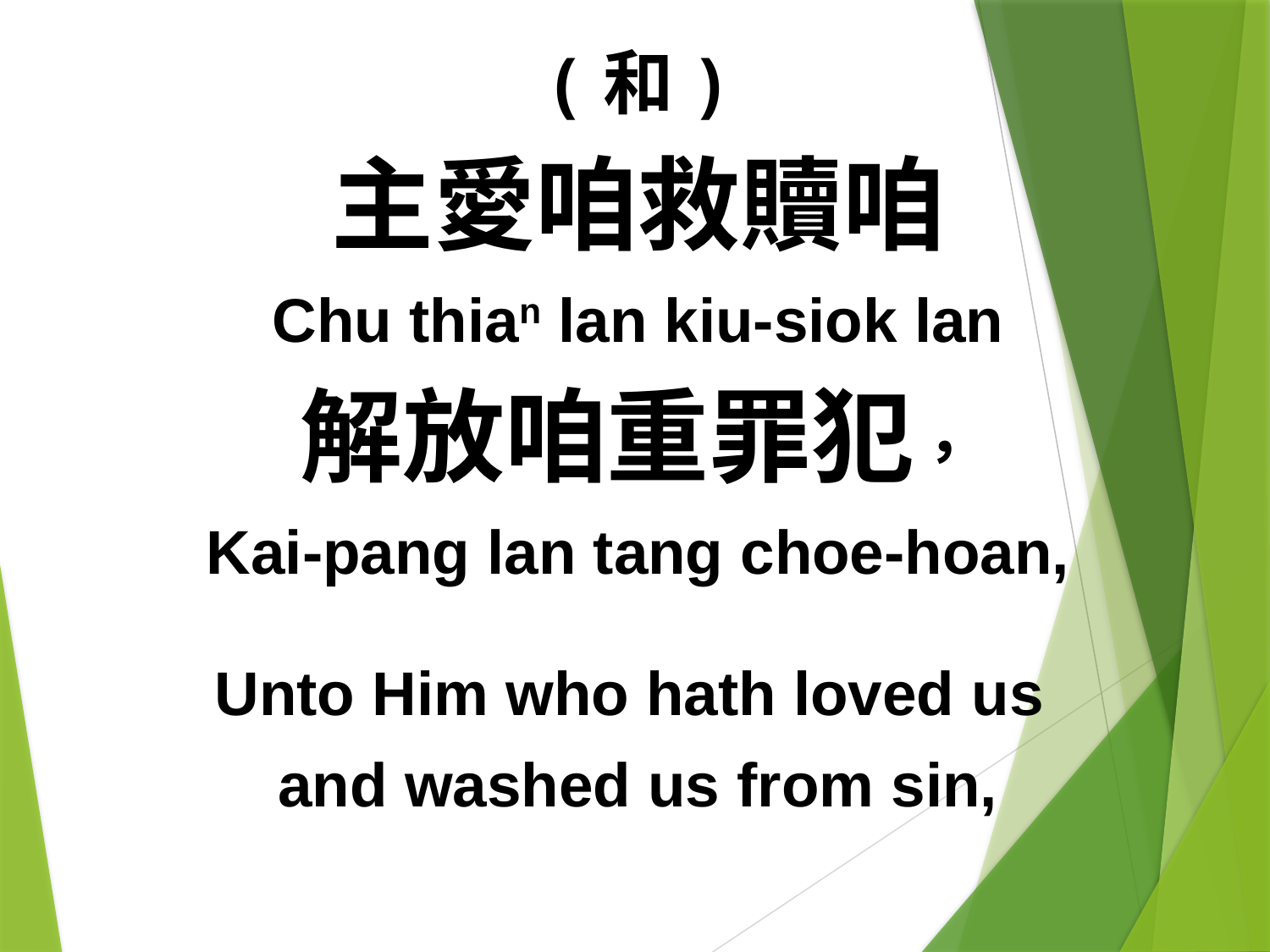

(和)
主愛咱救贖咱
Chu thian lan kiu-siok lan
解放咱重罪犯，
Kai-pang lan tang choe-hoan,

Unto Him who hath loved us
and washed us from sin,